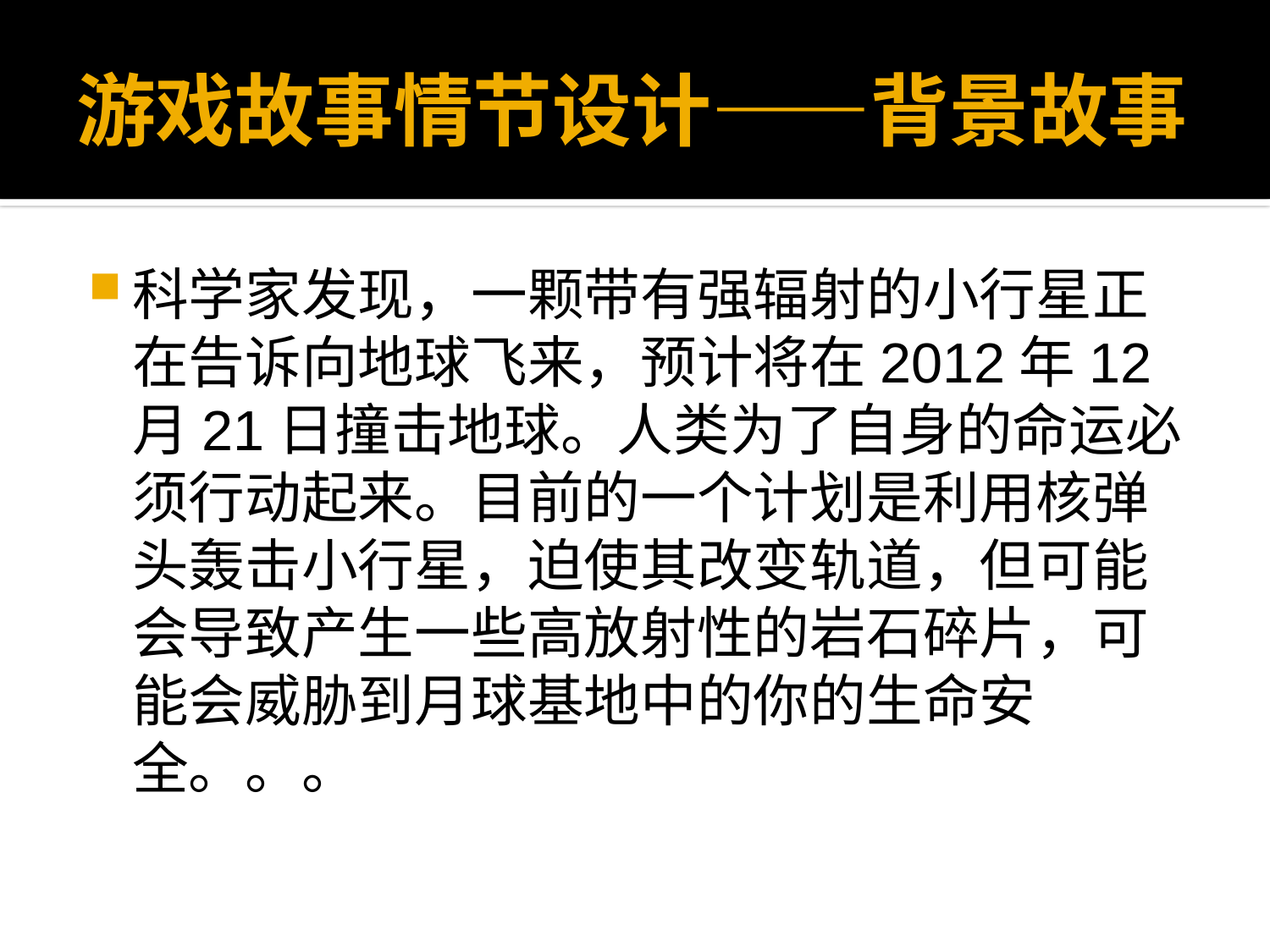

# 游戏故事情节设计——背景故事
科学家发现，一颗带有强辐射的小行星正在告诉向地球飞来，预计将在2012年12月21日撞击地球。人类为了自身的命运必须行动起来。目前的一个计划是利用核弹头轰击小行星，迫使其改变轨道，但可能会导致产生一些高放射性的岩石碎片，可能会威胁到月球基地中的你的生命安全。。。